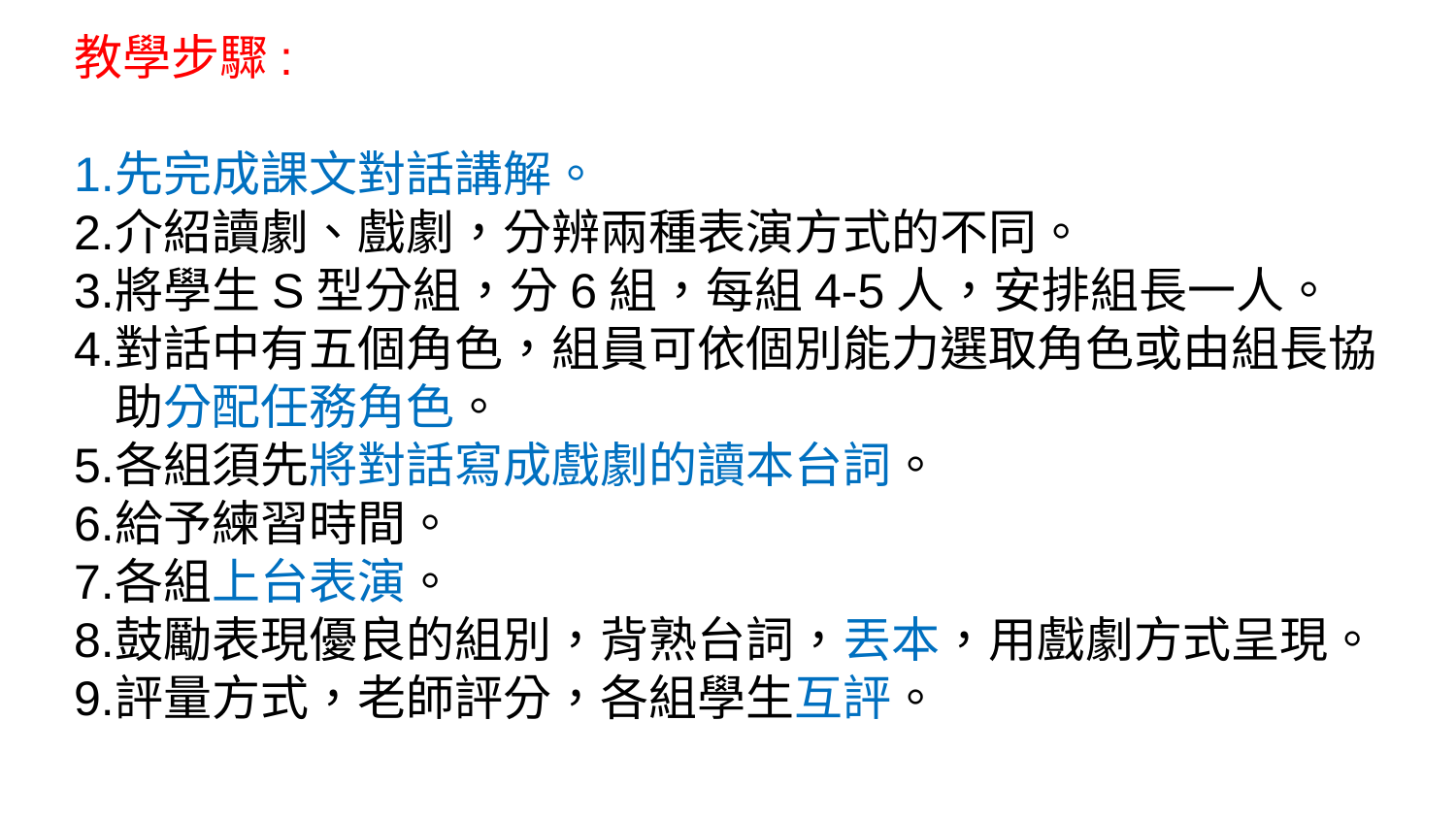

教學步驟:

先完成課文對話講解。
介紹讀劇、戲劇，分辨兩種表演方式的不同。
將學生S型分組，分6組，每組4-5人，安排組長一人。
對話中有五個角色，組員可依個別能力選取角色或由組長協助分配任務角色。
各組須先將對話寫成戲劇的讀本台詞。
給予練習時間。
各組上台表演。
鼓勵表現優良的組別，背熟台詞，丟本，用戲劇方式呈現。
評量方式，老師評分，各組學生互評。